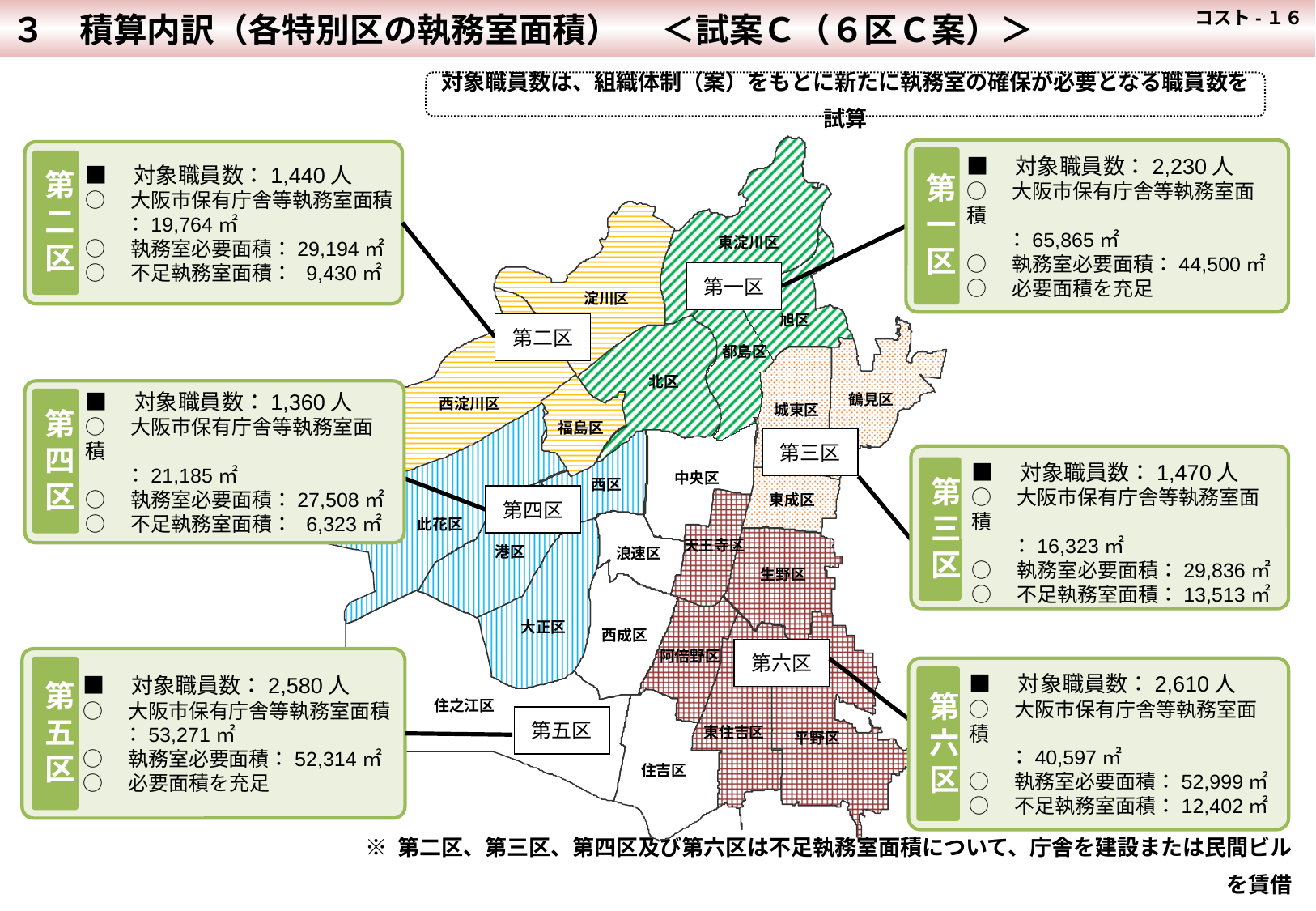

３　積算内訳（各特別区の執務室面積） 　＜試案Ｃ（６区Ｃ案）＞
 コスト-１６
対象職員数は、組織体制（案）をもとに新たに執務室の確保が必要となる職員数を試算

東淀川区
淀川区
旭区
都島区
北区
鶴見区
西淀川区
城東区
福島区
中央区
西区
東成区
此花区
天王寺区
港区
浪速区
生野区
大正区
西成区
阿倍野区
住之江区
東住吉区
平野区
住吉区
■　対象職員数：2,230人
○　大阪市保有庁舎等執務室面積
　　：65,865㎡
○　執務室必要面積：44,500㎡
○　必要面積を充足
第一区
■　対象職員数：1,440人
○　大阪市保有庁舎等執務室面積
　　：19,764㎡
○　執務室必要面積：29,194㎡
○　不足執務室面積：  9,430㎡
第二区
第一区
第二区
第二区
■　対象職員数：1,360人
○　大阪市保有庁舎等執務室面積
　　：21,185㎡
○　執務室必要面積：27,508㎡
○　不足執務室面積：  6,323㎡
第四区
第一区
第三区
■　対象職員数：1,470人
○　大阪市保有庁舎等執務室面積
　　：16,323㎡
○　執務室必要面積：29,836㎡
○　不足執務室面積：13,513㎡
Ｄ
第三区
第四区
第四区
第六区
■　対象職員数：2,580人
○　大阪市保有庁舎等執務室面積
　　：53,271㎡
○　執務室必要面積：52,314㎡
○　必要面積を充足
第五区
■　対象職員数：2,610人
○　大阪市保有庁舎等執務室面積
　　：40,597㎡
○　執務室必要面積：52,999㎡
○　不足執務室面積：12,402㎡
Ｄ
第六区
第五区
※ 第二区、第三区、第四区及び第六区は不足執務室面積について、庁舎を建設または民間ビルを賃借